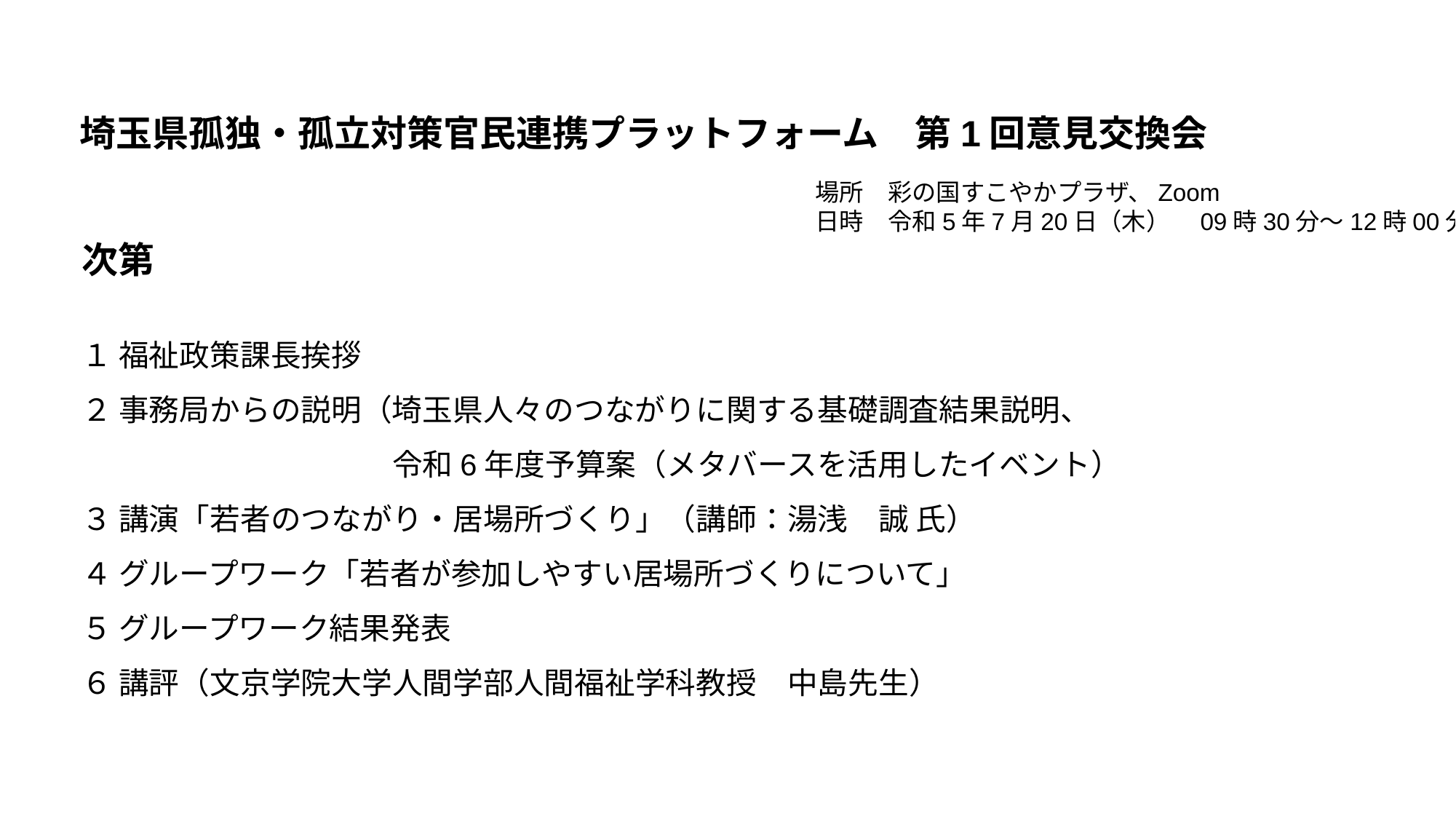

埼玉県孤独・孤立対策官民連携プラットフォーム　第1回意見交換会
場所　彩の国すこやかプラザ、Zoom
日時　令和5年7月20日（木）　09時30分～12時00分
次第

１ 福祉政策課長挨拶
２ 事務局からの説明（埼玉県人々のつながりに関する基礎調査結果説明、
　　　　　　　　　　 令和6年度予算案（メタバースを活用したイベント）
３ 講演「若者のつながり・居場所づくり」（講師：湯浅　誠 氏）
４ グループワーク「若者が参加しやすい居場所づくりについて」
５ グループワーク結果発表
６ 講評（文京学院大学人間学部人間福祉学科教授　中島先生）